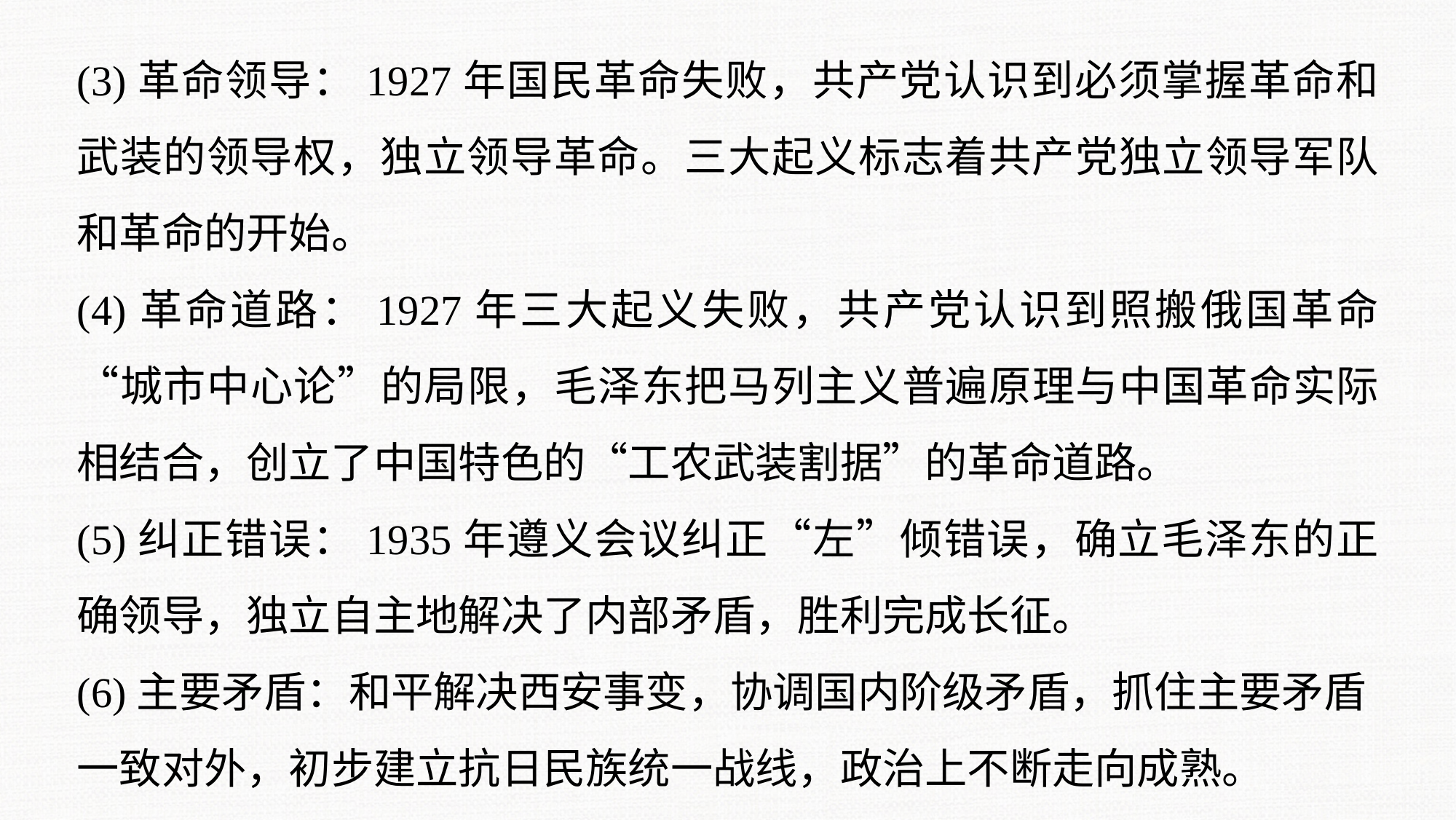

(3)革命领导：1927年国民革命失败，共产党认识到必须掌握革命和武装的领导权，独立领导革命。三大起义标志着共产党独立领导军队和革命的开始。
(4)革命道路：1927年三大起义失败，共产党认识到照搬俄国革命“城市中心论”的局限，毛泽东把马列主义普遍原理与中国革命实际相结合，创立了中国特色的“工农武装割据”的革命道路。
(5)纠正错误：1935年遵义会议纠正“左”倾错误，确立毛泽东的正确领导，独立自主地解决了内部矛盾，胜利完成长征。
(6)主要矛盾：和平解决西安事变，协调国内阶级矛盾，抓住主要矛盾一致对外，初步建立抗日民族统一战线，政治上不断走向成熟。